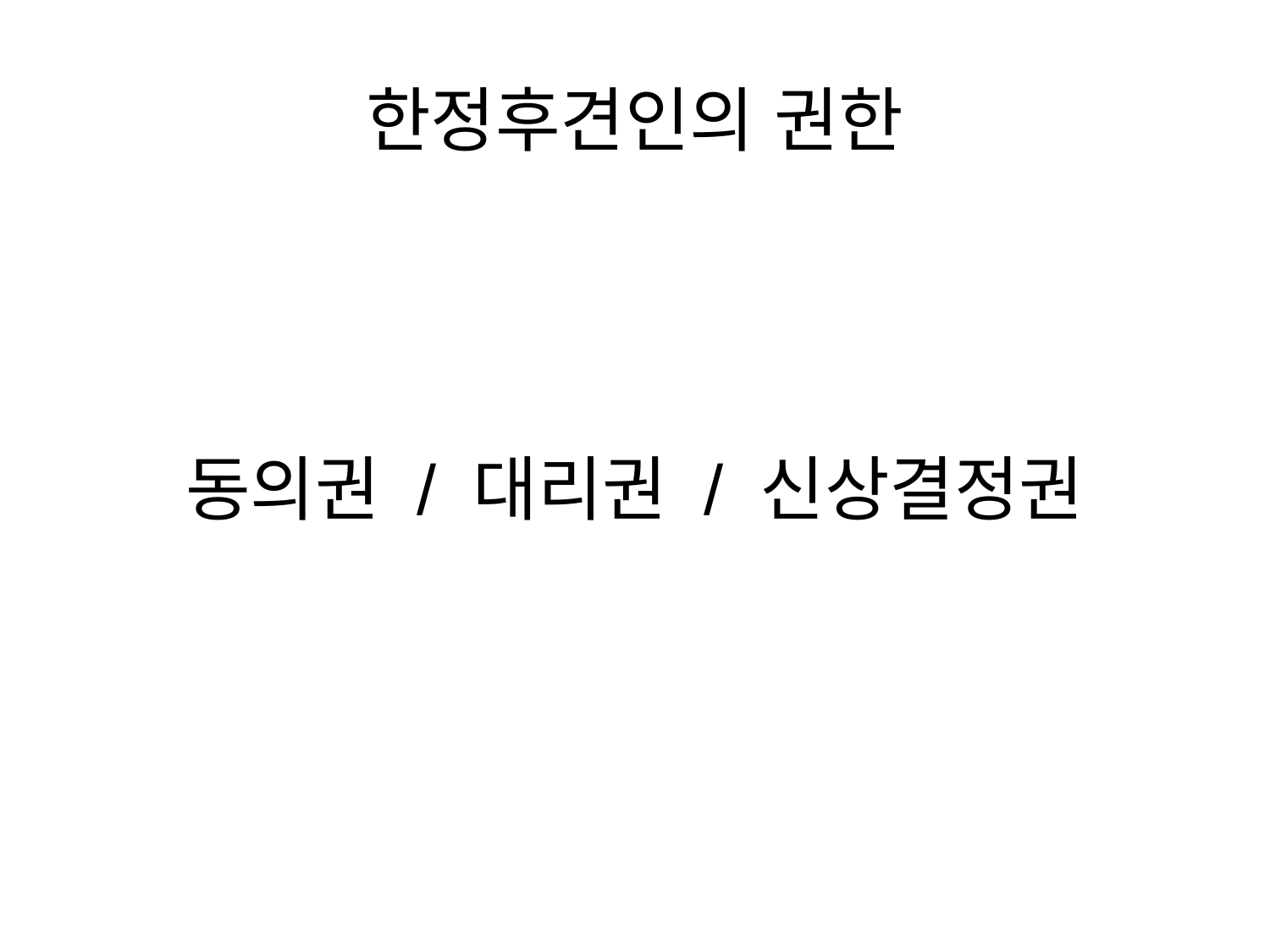

# 한정후견인의 권한

동의권 / 대리권 / 신상결정권